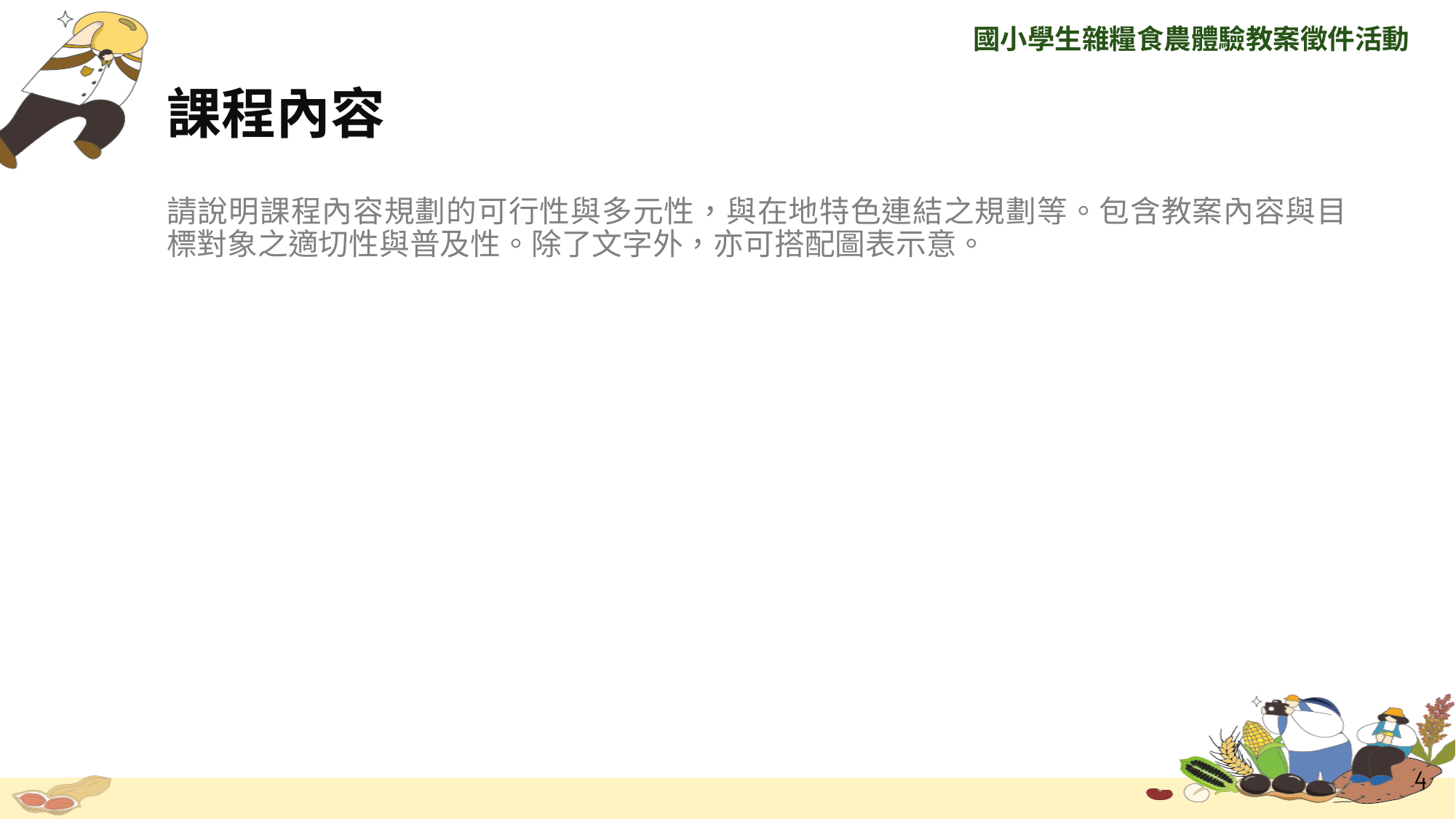

# 課程內容
請說明課程內容規劃的可行性與多元性，與在地特色連結之規劃等。包含教案內容與目標對象之適切性與普及性。除了文字外，亦可搭配圖表示意。